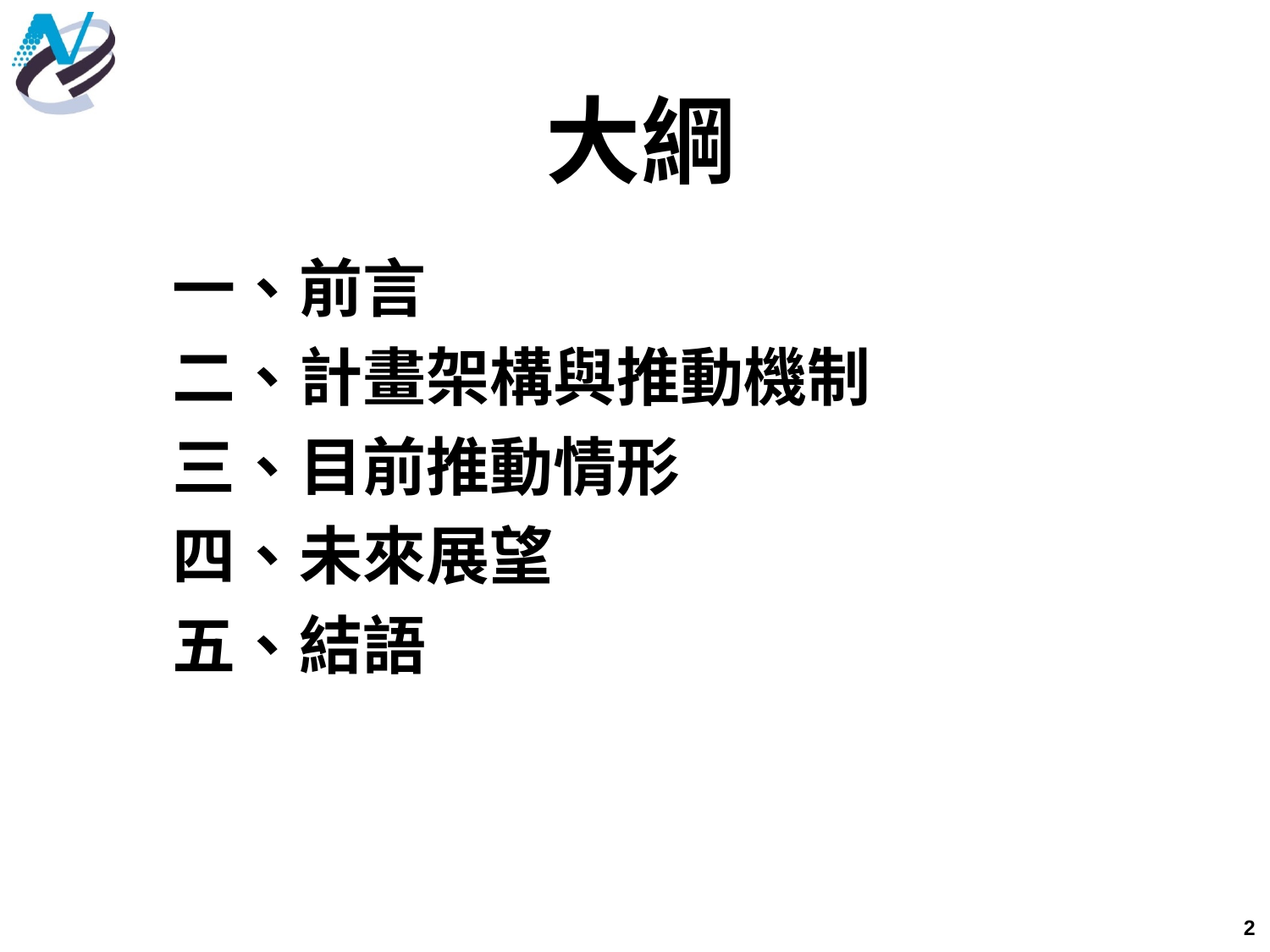

大綱
一、前言
二、計畫架構與推動機制
三、目前推動情形
四、未來展望
五、結語
2